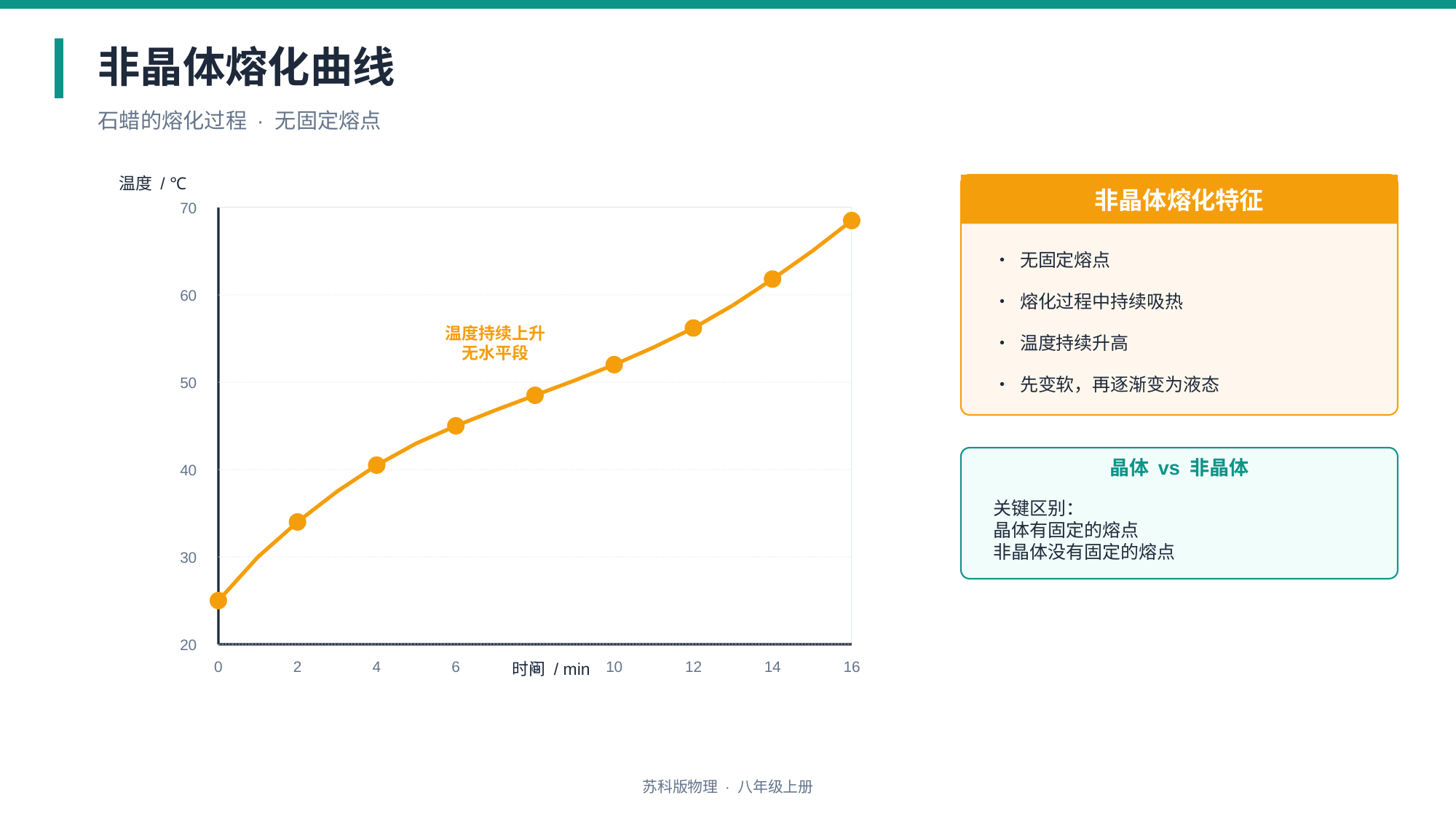

非晶体熔化曲线

石蜡的熔化过程 · 无固定熔点
温度 / ℃

非晶体熔化特征
70

• 无固定熔点

60

• 熔化过程中持续吸热

温度持续上升
无水平段

• 温度持续升高

• 先变软，再逐渐变为液态
50

晶体 vs 非晶体
40

关键区别：
晶体有固定的熔点
非晶体没有固定的熔点

30

20

0
2
4
6
时间 / min
8
10
12
14
16
苏科版物理 · 八年级上册